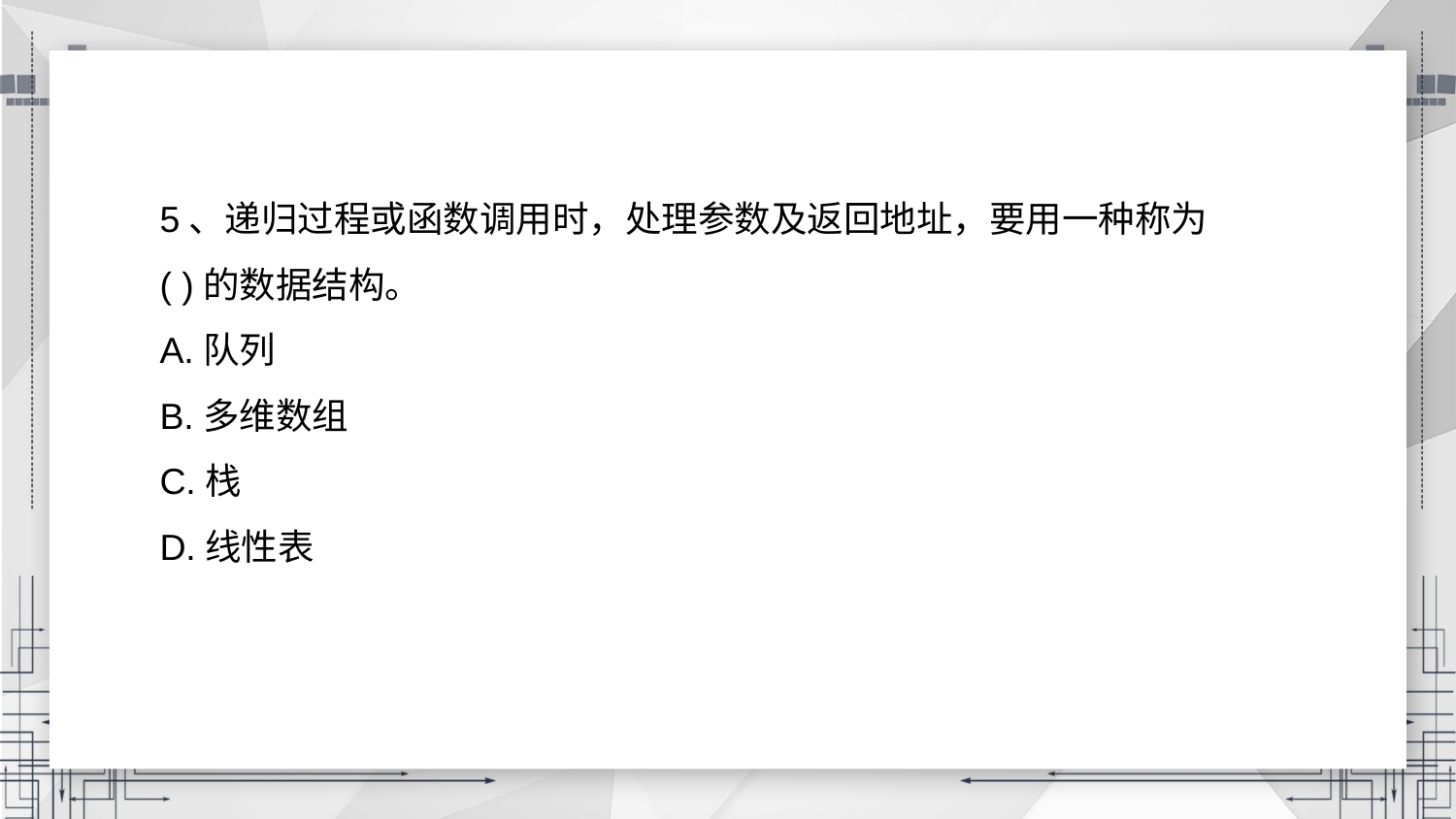

5、递归过程或函数调用时，处理参数及返回地址，要用一种称为( )的数据结构。
A.队列
B.多维数组
C.栈
D.线性表